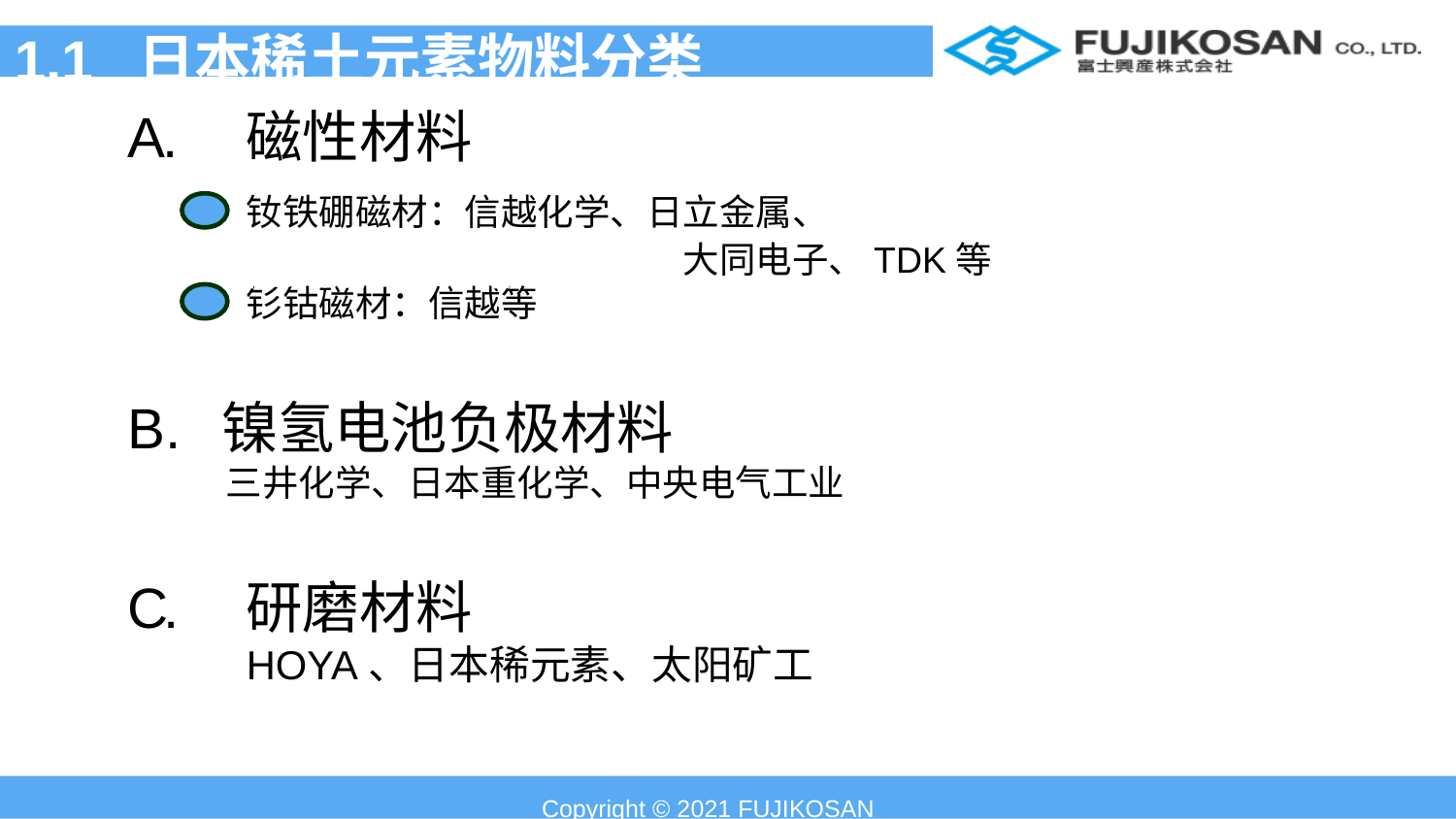

1.1  日本稀土元素物料分类
磁性材料
	钕铁硼磁材：信越化学、日立金属、
				大同电子、TDK等
	钐钴磁材：信越等

  镍氢电池负极材料
  三井化学、日本重化学、中央电气工业

研磨材料
	HOYA、日本稀元素、太阳矿工

1. 富士興産业务介绍